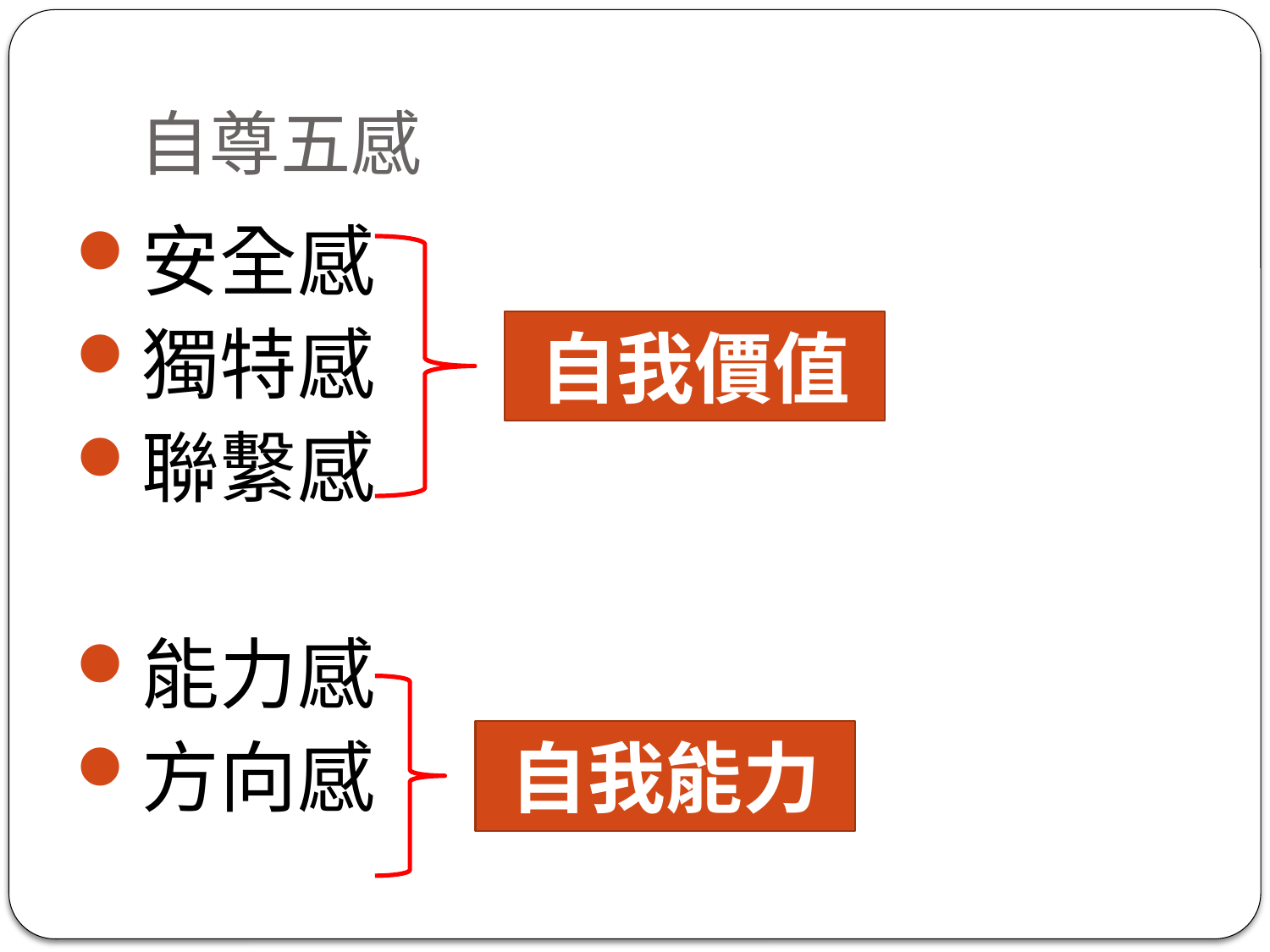

# 自尊五感
安全感
獨特感
聯繫感

能力感
方向感

自我價值

自我能力